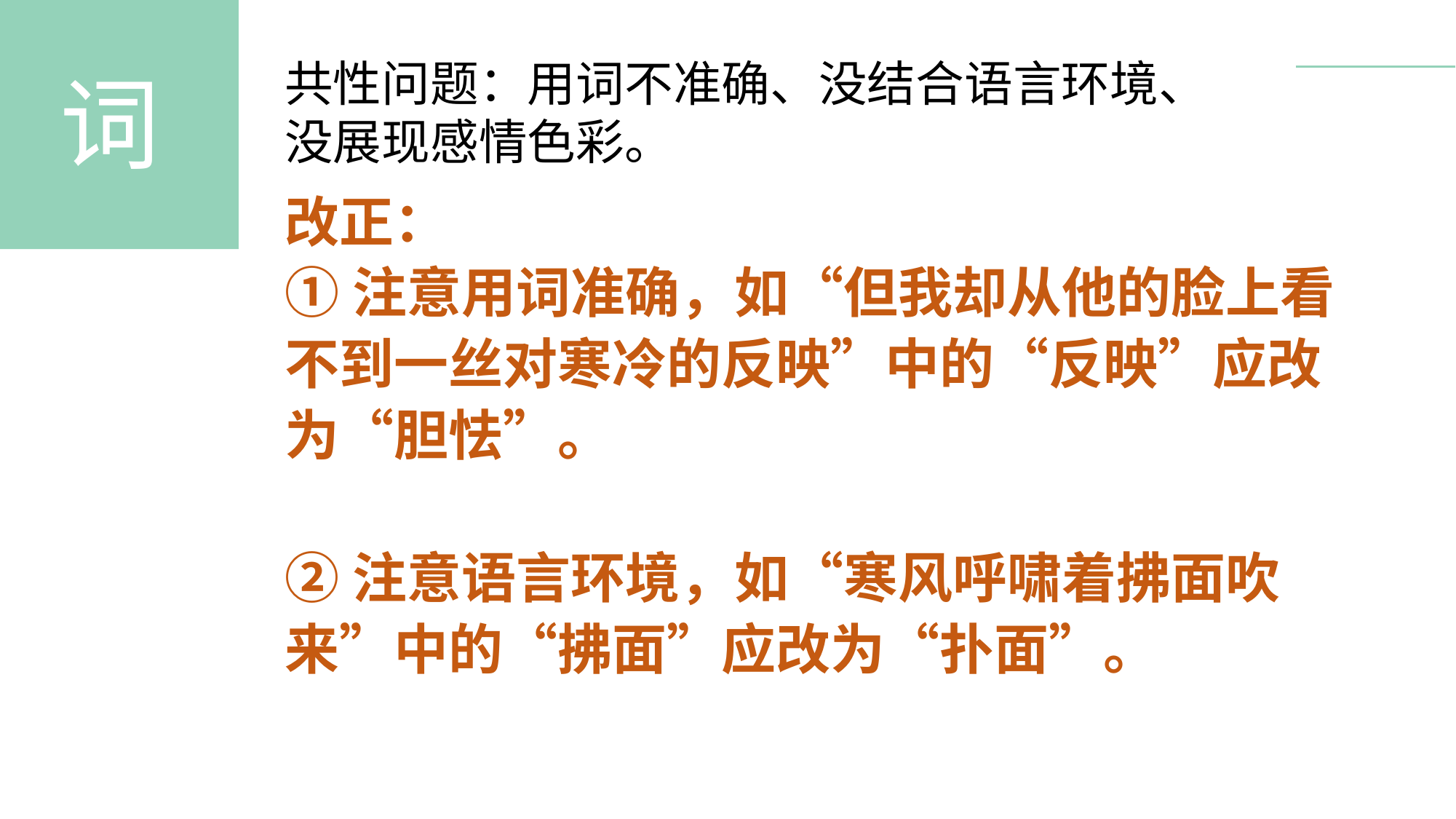

共性问题：用词不准确、没结合语言环境、没展现感情色彩。
词
改正：
①注意用词准确，如“但我却从他的脸上看不到一丝对寒冷的反映”中的“反映”应改为“胆怯”。

②注意语言环境，如“寒风呼啸着拂面吹来”中的“拂面”应改为“扑面”。